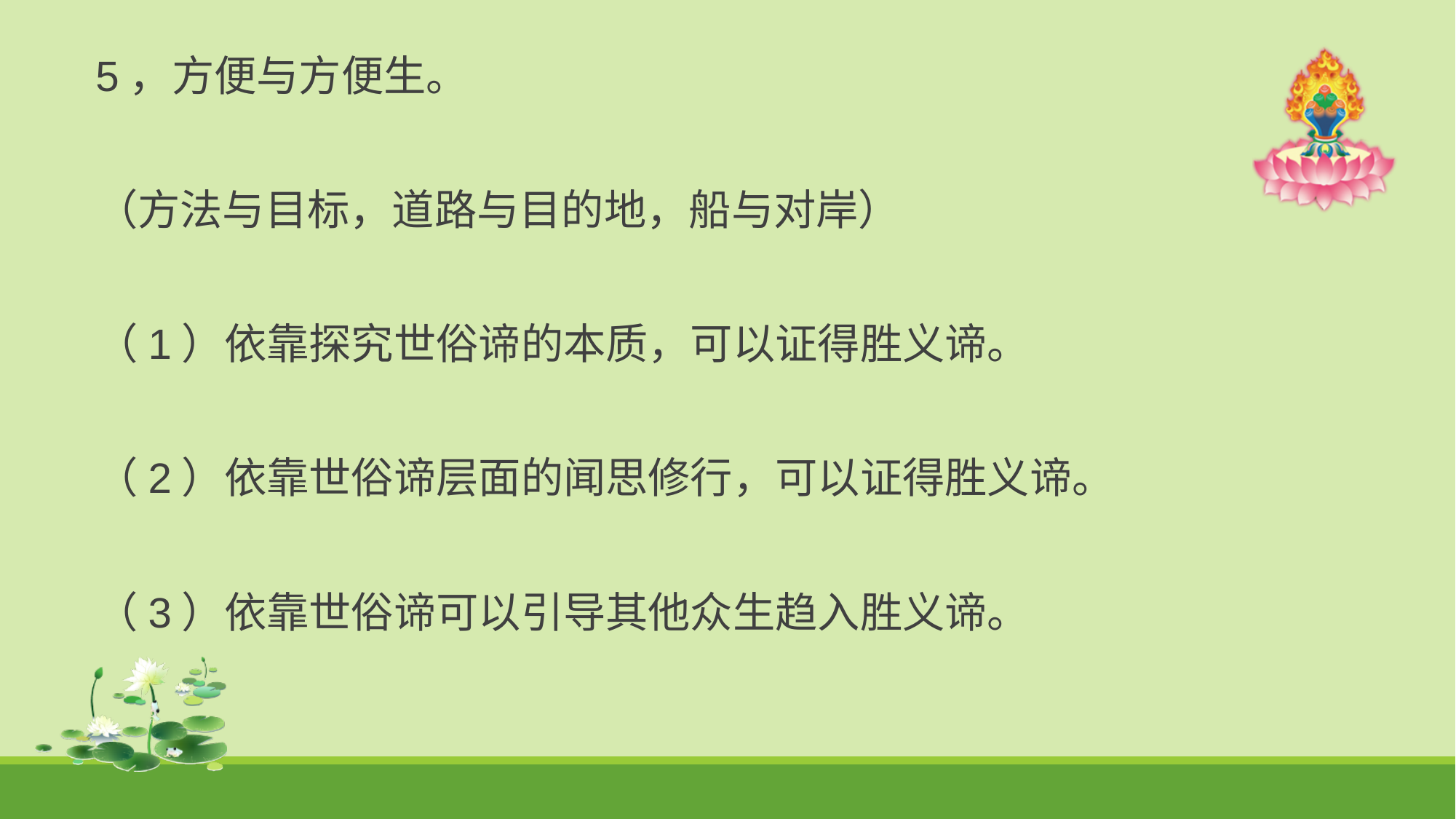

5，方便与方便生。

（方法与目标，道路与目的地，船与对岸）

（1）依靠探究世俗谛的本质，可以证得胜义谛。

（2）依靠世俗谛层面的闻思修行，可以证得胜义谛。

（3）依靠世俗谛可以引导其他众生趋入胜义谛。